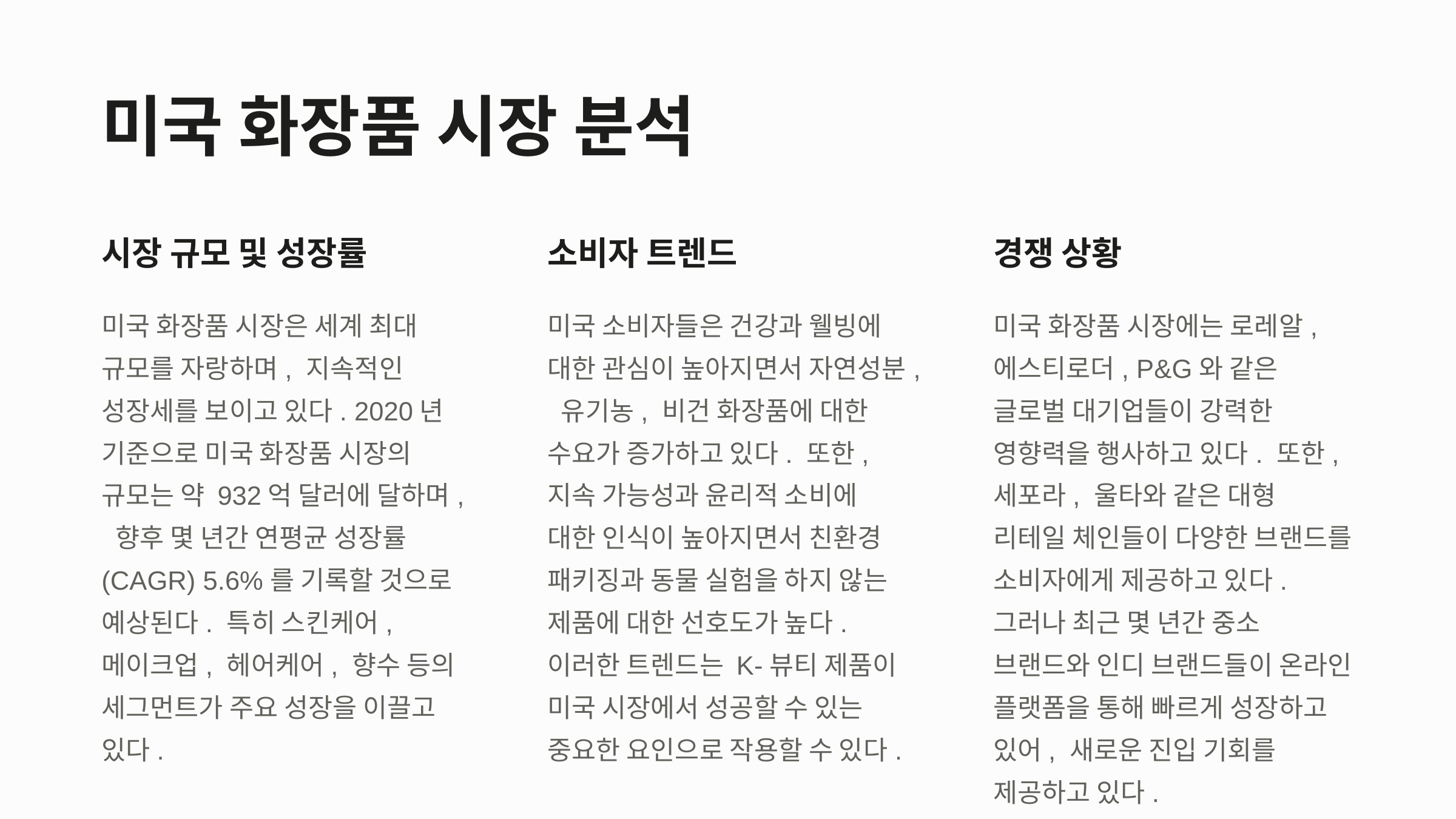

미국 화장품 시장 분석
시장 규모 및 성장률
소비자 트렌드
경쟁 상황
미국 화장품 시장은 세계 최대 규모를 자랑하며, 지속적인 성장세를 보이고 있다. 2020년 기준으로 미국 화장품 시장의 규모는 약 932억 달러에 달하며, 향후 몇 년간 연평균 성장률(CAGR) 5.6%를 기록할 것으로 예상된다. 특히 스킨케어, 메이크업, 헤어케어, 향수 등의 세그먼트가 주요 성장을 이끌고 있다.
미국 소비자들은 건강과 웰빙에 대한 관심이 높아지면서 자연성분, 유기농, 비건 화장품에 대한 수요가 증가하고 있다. 또한, 지속 가능성과 윤리적 소비에 대한 인식이 높아지면서 친환경 패키징과 동물 실험을 하지 않는 제품에 대한 선호도가 높다. 이러한 트렌드는 K-뷰티 제품이 미국 시장에서 성공할 수 있는 중요한 요인으로 작용할 수 있다.
미국 화장품 시장에는 로레알, 에스티로더, P&G와 같은 글로벌 대기업들이 강력한 영향력을 행사하고 있다. 또한, 세포라, 울타와 같은 대형 리테일 체인들이 다양한 브랜드를 소비자에게 제공하고 있다. 그러나 최근 몇 년간 중소 브랜드와 인디 브랜드들이 온라인 플랫폼을 통해 빠르게 성장하고 있어, 새로운 진입 기회를 제공하고 있다.